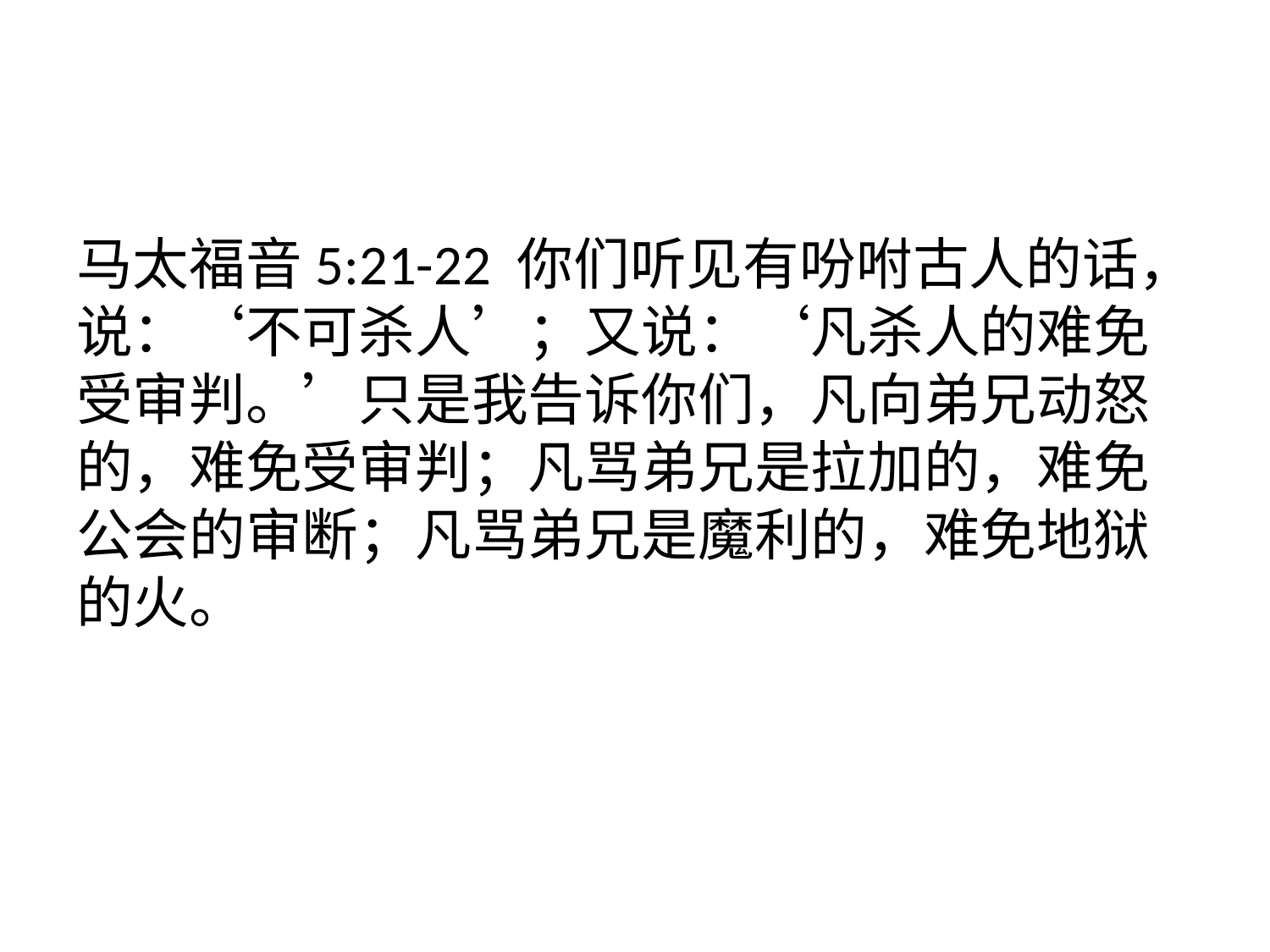

#
马太福音5:21-22 你们听见有吩咐古人的话，说：‘不可杀人’；又说：‘凡杀人的难免受审判。’只是我告诉你们，凡向弟兄动怒的，难免受审判；凡骂弟兄是拉加的，难免公会的审断；凡骂弟兄是魔利的，难免地狱的火。